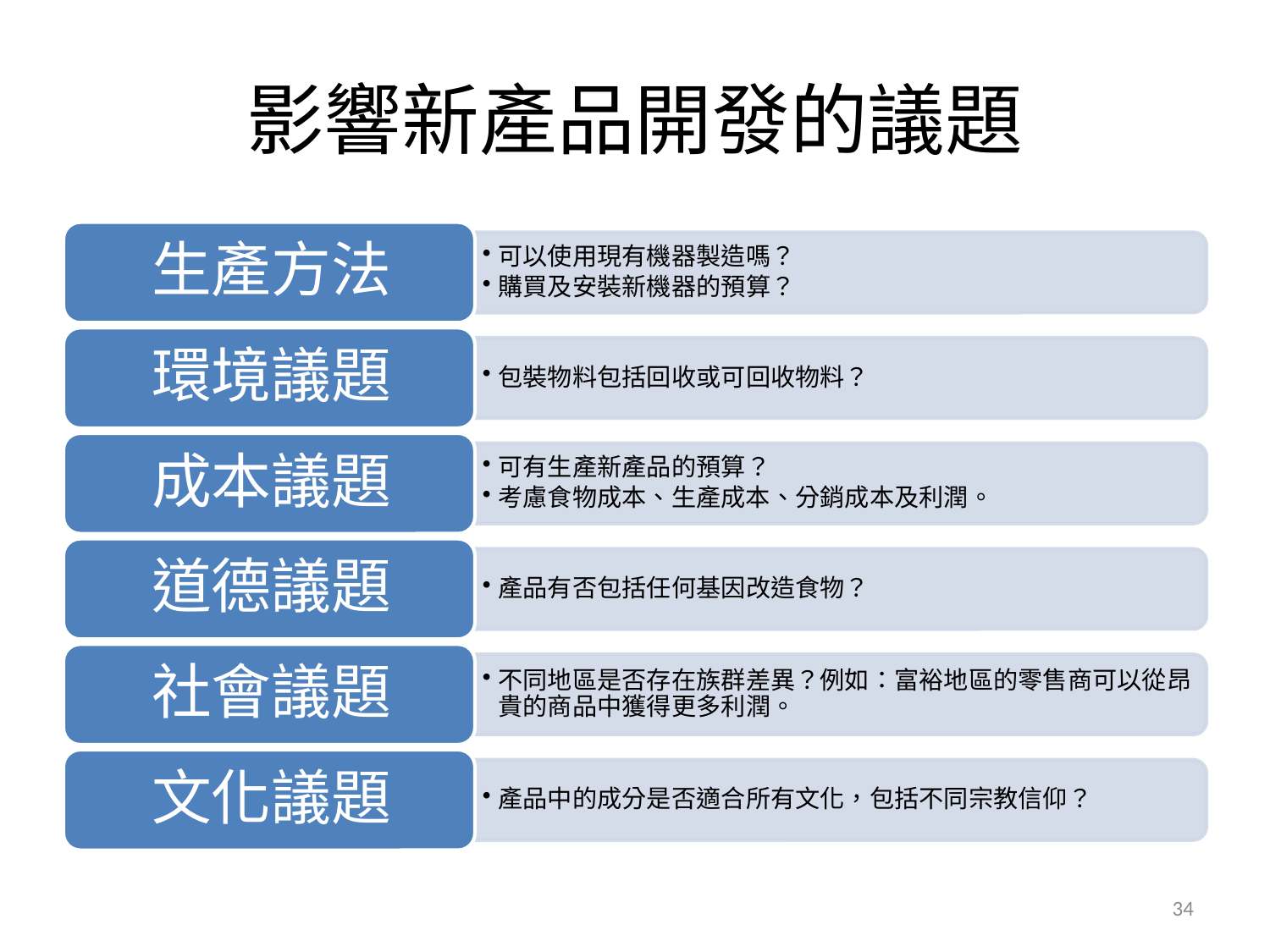

# 影響新產品開發的議題
可以使用現有機器製造嗎？
購買及安裝新機器的預算？
生產方法
包裝物料包括回收或可回收物料？
環境議題
可有生產新產品的預算？
考慮食物成本、生產成本、分銷成本及利潤。
成本議題
產品有否包括任何基因改造食物？
道德議題
不同地區是否存在族群差異？例如：富裕地區的零售商可以從昂貴的商品中獲得更多利潤。
社會議題
產品中的成分是否適合所有文化，包括不同宗教信仰？
文化議題
34